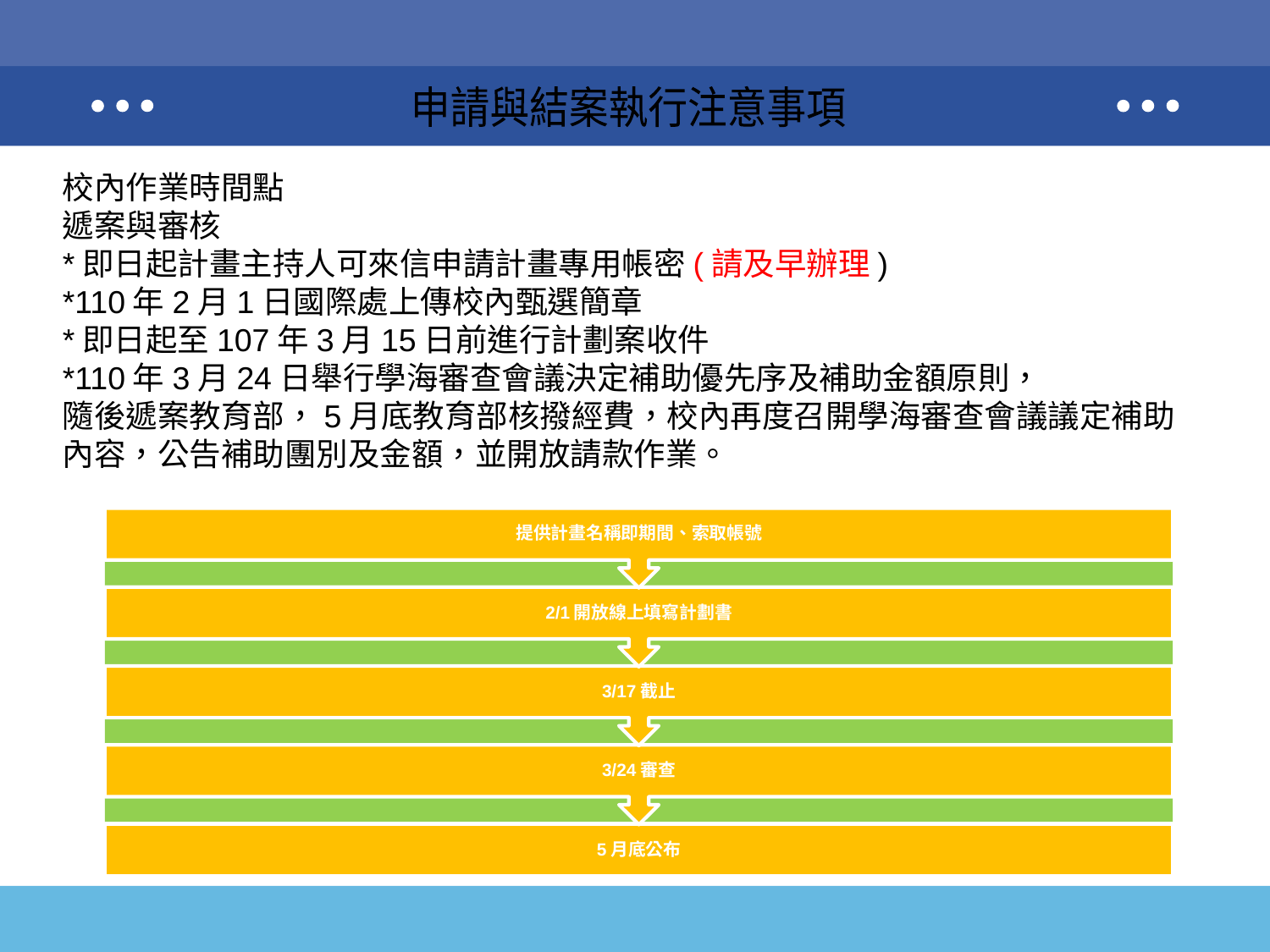

申請與結案執行注意事項

校內作業時間點
遞案與審核
*即日起計畫主持人可來信申請計畫專用帳密(請及早辦理)
*110年2月1日國際處上傳校內甄選簡章
*即日起至107年3月15日前進行計劃案收件
*110年3月24日舉行學海審查會議決定補助優先序及補助金額原則，
隨後遞案教育部，5月底教育部核撥經費，校內再度召開學海審查會議議定補助內容，公告補助團別及金額，並開放請款作業。
5月底公布
3/24審查
3/17截止
2/1開放線上填寫計劃書
提供計畫名稱即期間、索取帳號